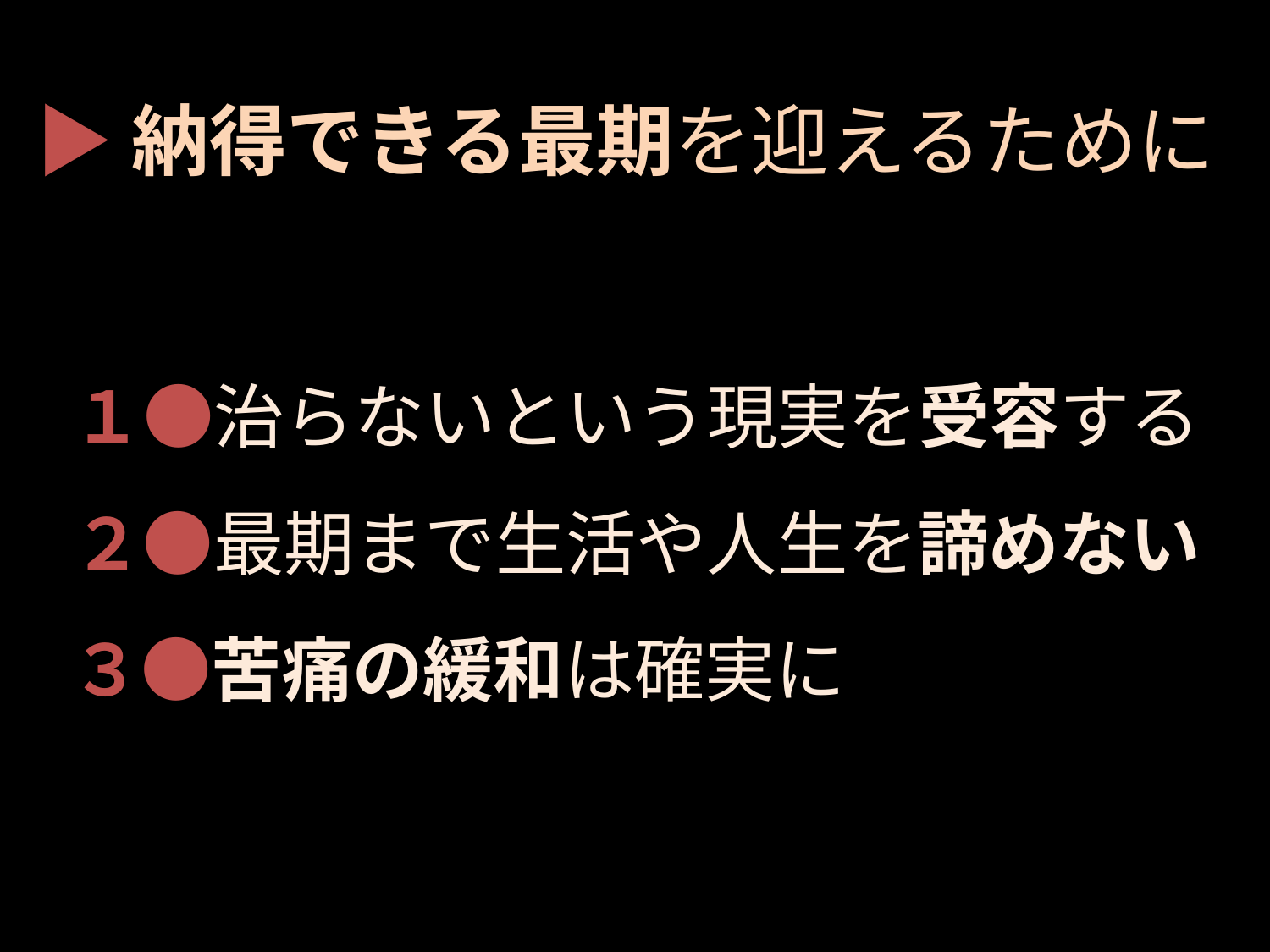

▶納得できる最期を迎えるために
１●治らないという現実を受容する
２●最期まで生活や人生を諦めない
３●苦痛の緩和は確実に